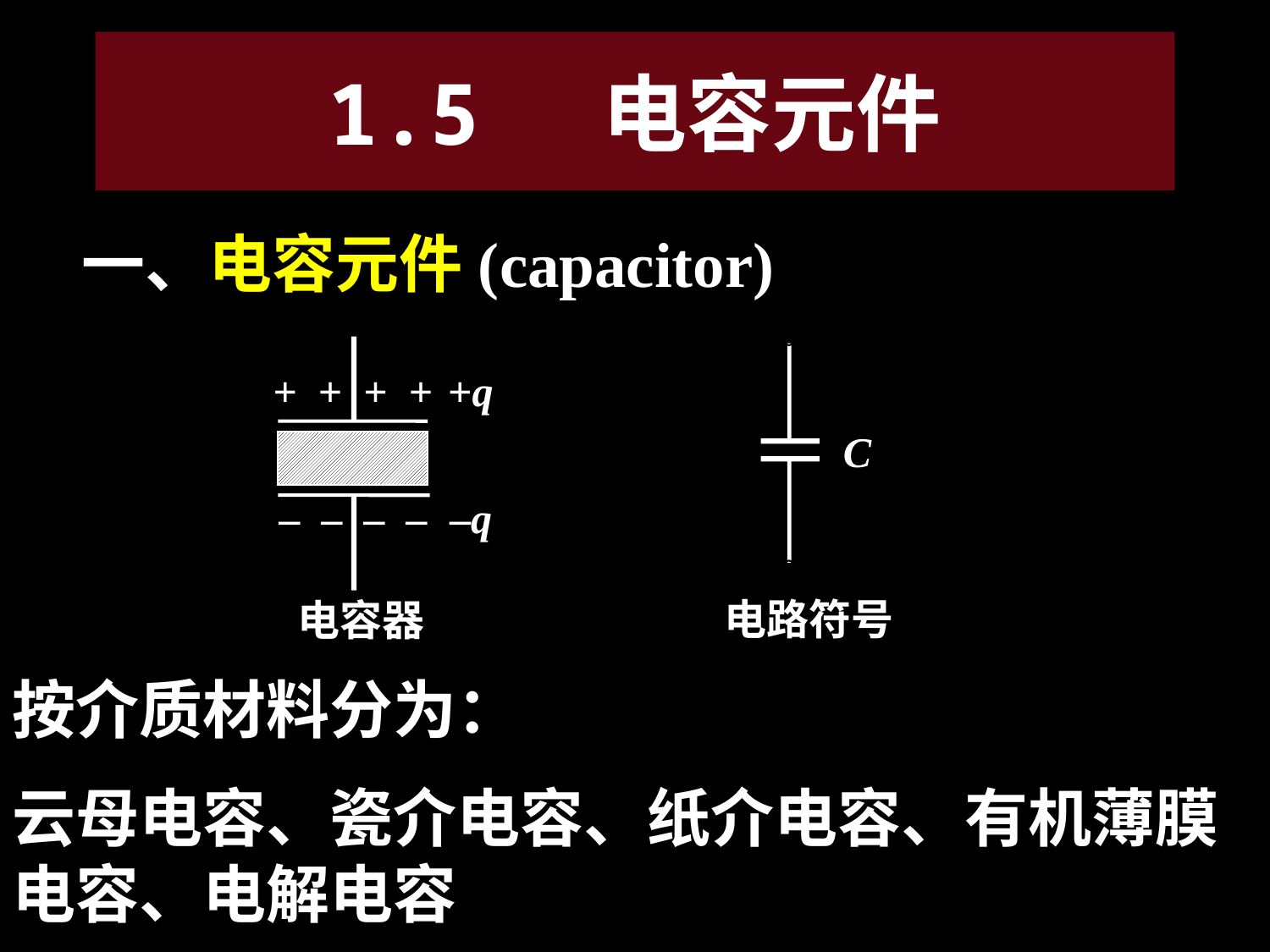

# 1.5  电容元件
一、电容元件(capacitor)

C
电路符号

+  +  +  +
+q

–  –  –  –
–q

电容器
按介质材料分为：
云母电容、瓷介电容、纸介电容、有机薄膜电容、电解电容